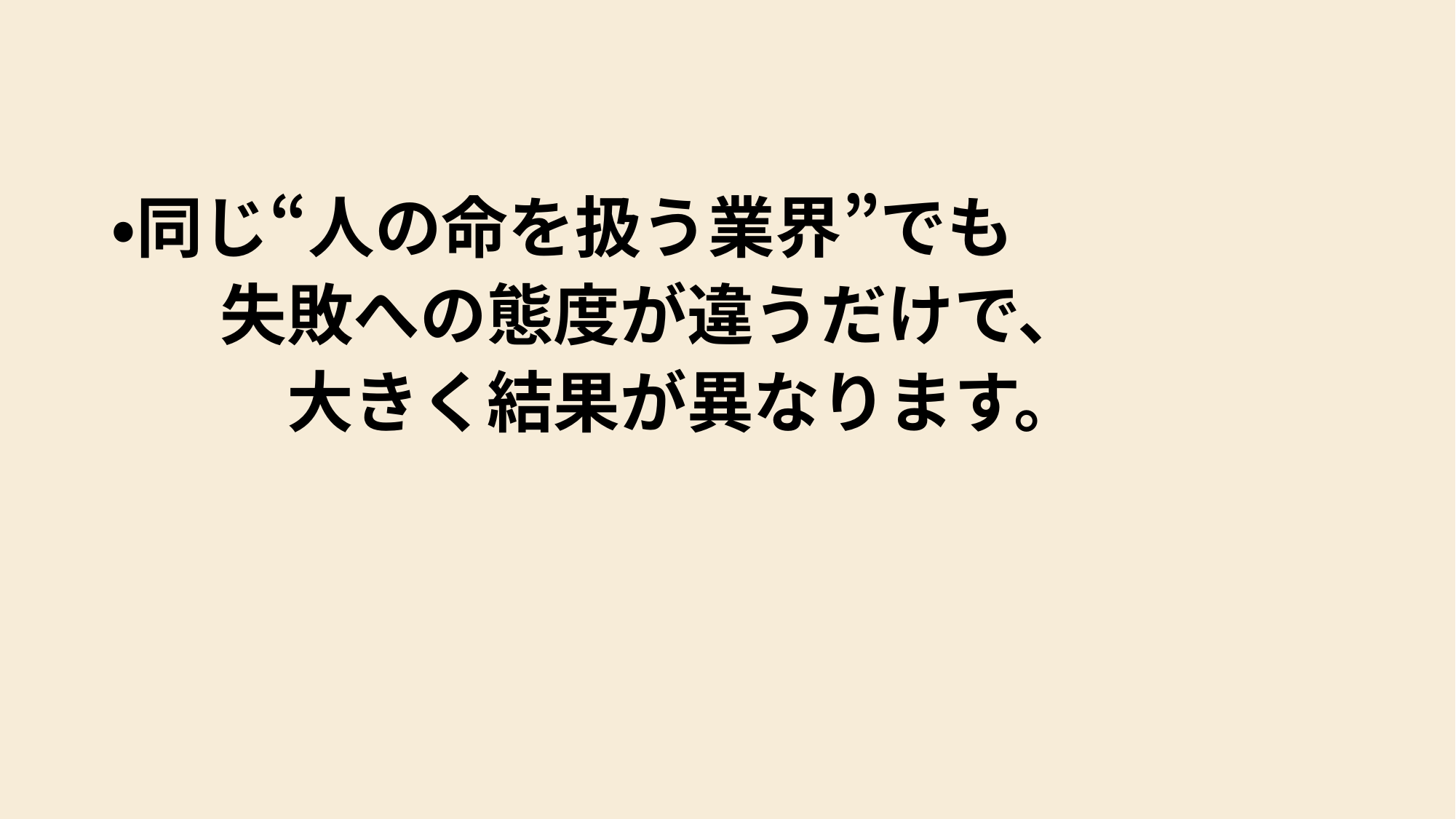

・同じ“人の命を扱う業界”でも
	失敗への態度が違うだけで、
	　大きく結果が異なります。